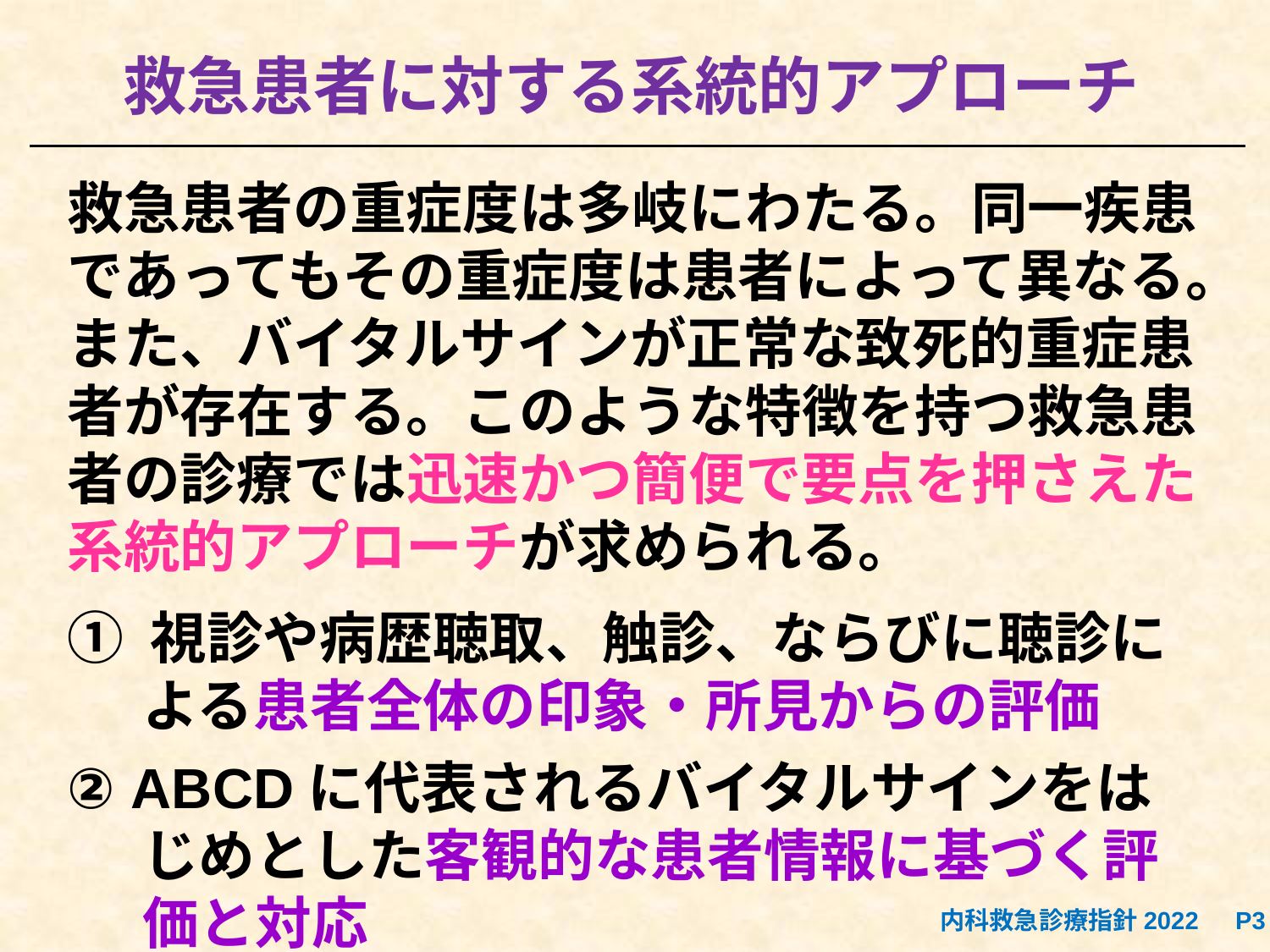

救急患者に対する系統的アプローチ
救急患者の重症度は多岐にわたる。同一疾患であってもその重症度は患者によって異なる。
また、バイタルサインが正常な致死的重症患者が存在する。このような特徴を持つ救急患者の診療では迅速かつ簡便で要点を押さえた系統的アプローチが求められる。
① 視診や病歴聴取、触診、ならびに聴診による患者全体の印象・所見からの評価
② ABCDに代表されるバイタルサインをはじめとした客観的な患者情報に基づく評価と対応
内科救急診療指針2022　P3